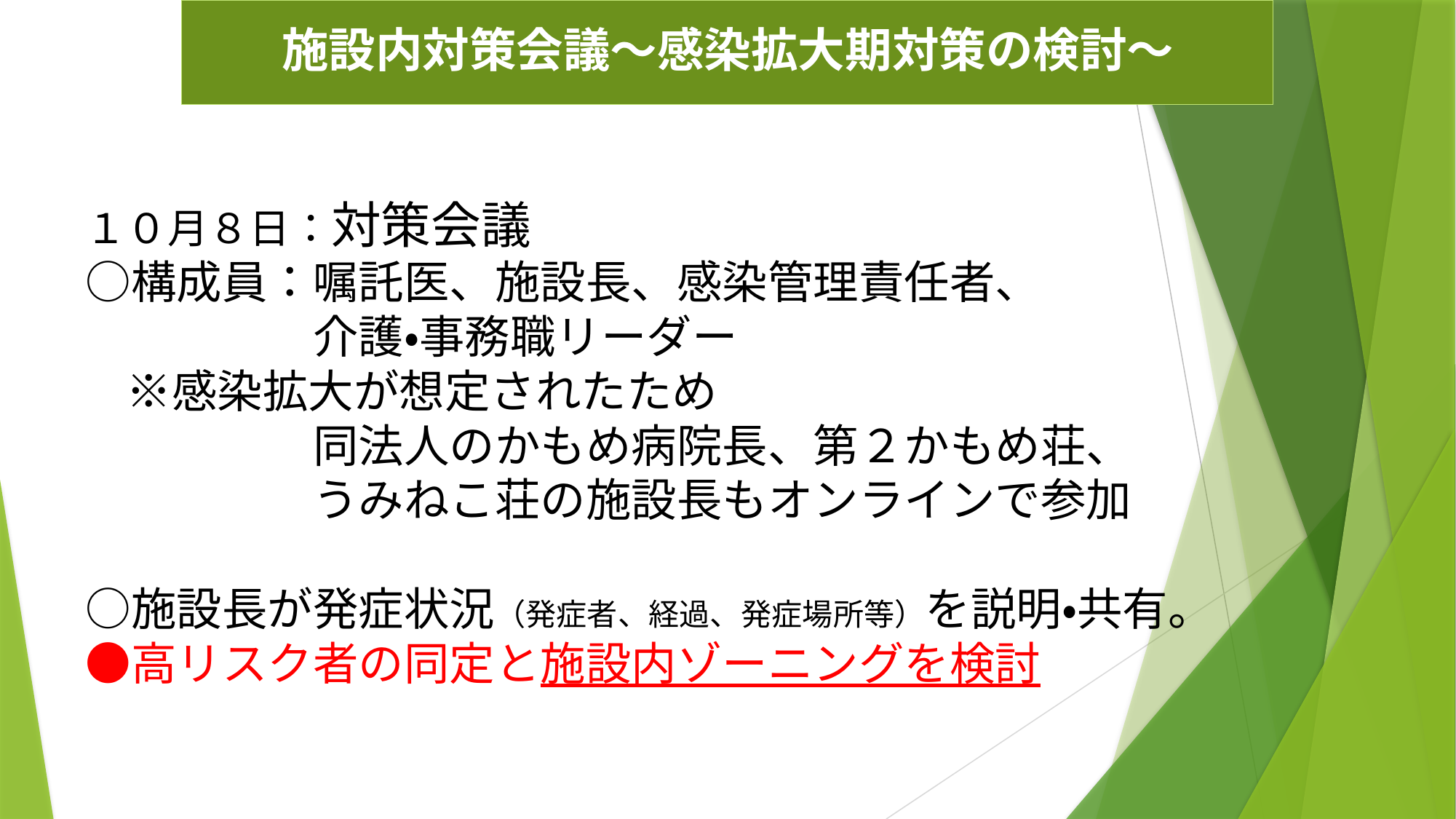

施設内対策会議～感染拡大期対策の検討～
# １０月８日：対策会議 ○構成員：嘱託医、施設長、感染管理責任者、 　　　　　介護・事務職リーダー ※感染拡大が想定されたため 　　　　　同法人のかもめ病院長、第２かもめ荘、 　　　　　うみねこ荘の施設長もオンラインで参加 ○施設長が発症状況（発症者、経過、発症場所等）を説明・共有。 ●高リスク者の同定と施設内ゾーニングを検討